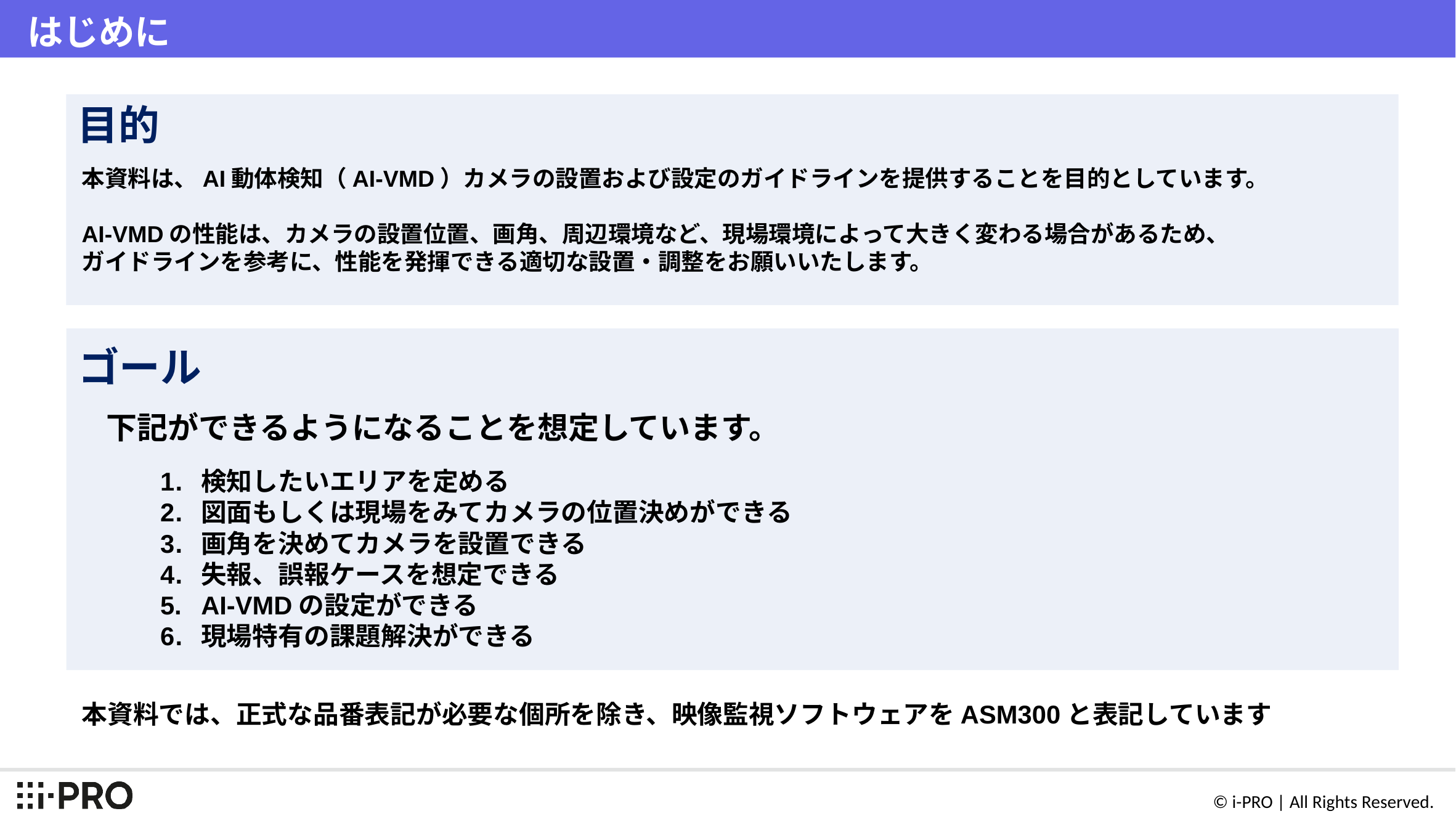

# はじめに

目的
本資料は、AI動体検知（AI-VMD）カメラの設置および設定のガイドラインを提供することを目的としています。

AI-VMDの性能は、カメラの設置位置、画角、周辺環境など、現場環境によって大きく変わる場合があるため、
ガイドラインを参考に、性能を発揮できる適切な設置・調整をお願いいたします。

ゴール
下記ができるようになることを想定しています。
検知したいエリアを定める
図面もしくは現場をみてカメラの位置決めができる
画角を決めてカメラを設置できる
失報、誤報ケースを想定できる
AI-VMDの設定ができる
現場特有の課題解決ができる
本資料では、正式な品番表記が必要な個所を除き、映像監視ソフトウェアをASM300と表記しています